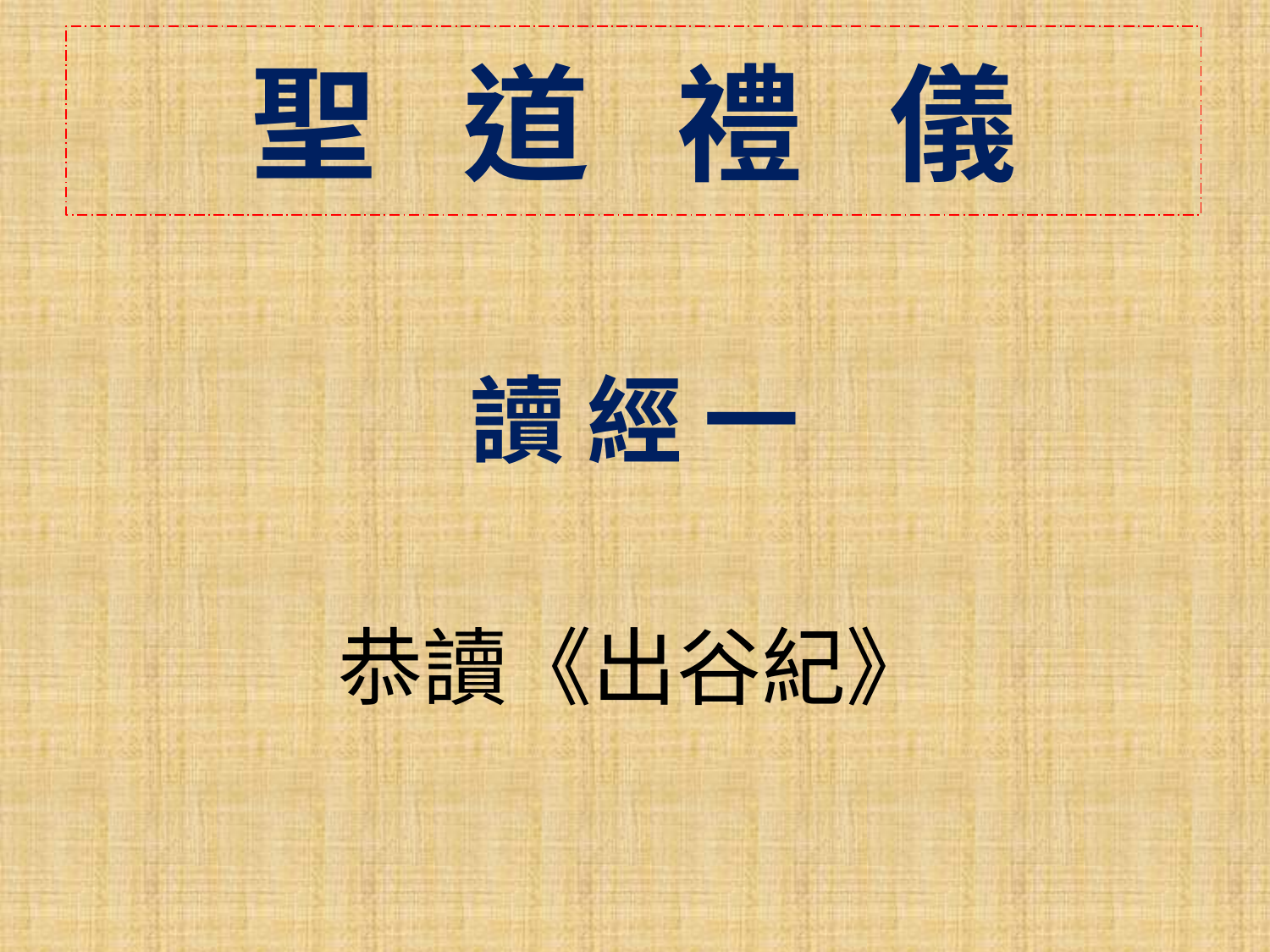

聖   道   禮   儀
讀 經 一

恭讀《出谷紀》